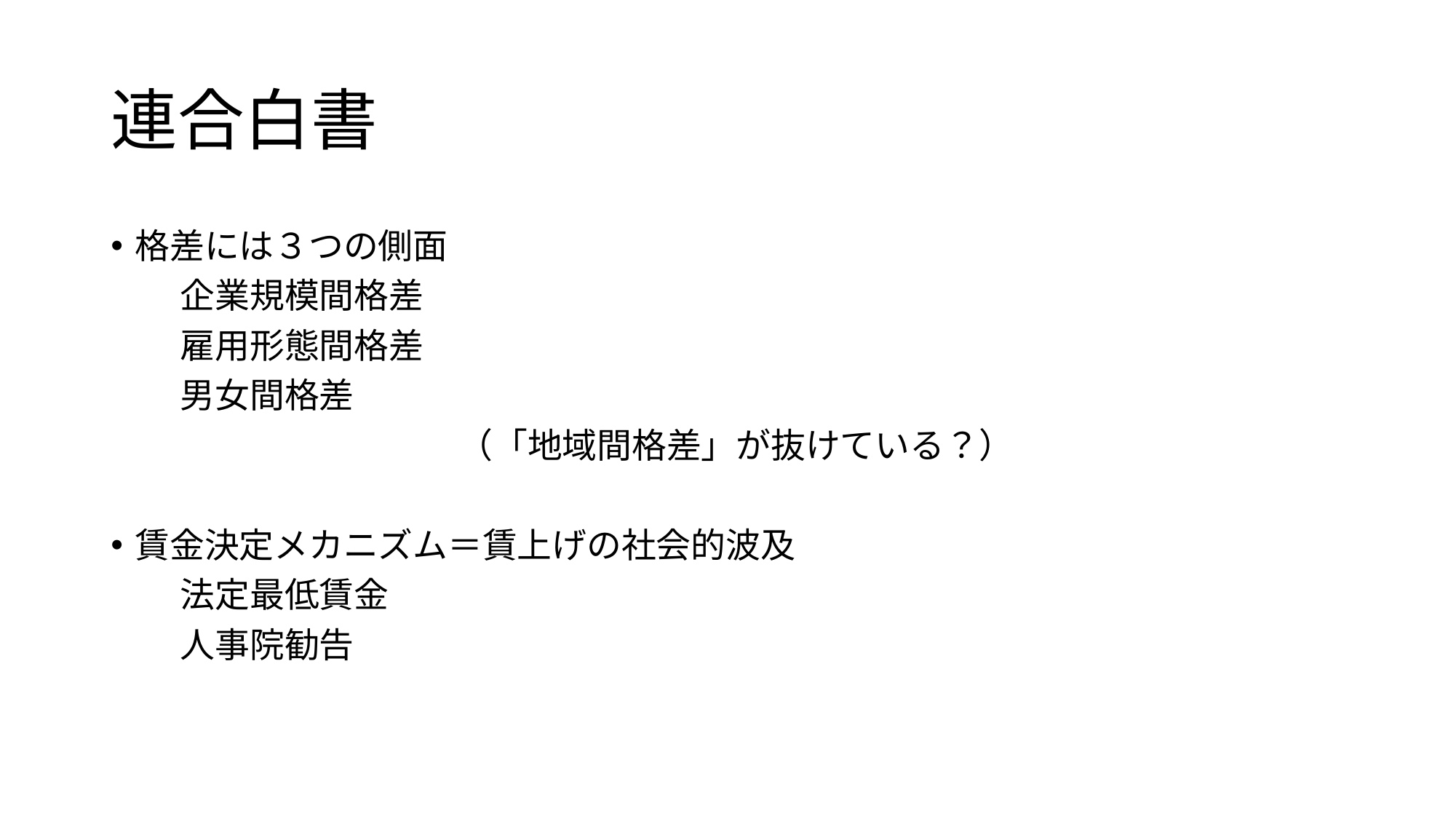

# 連合白書
格差には３つの側面
　　企業規模間格差
　　雇用形態間格差
　　男女間格差
　　　　　　　　　　（「地域間格差」が抜けている？）

賃金決定メカニズム＝賃上げの社会的波及
　　法定最低賃金
　　人事院勧告